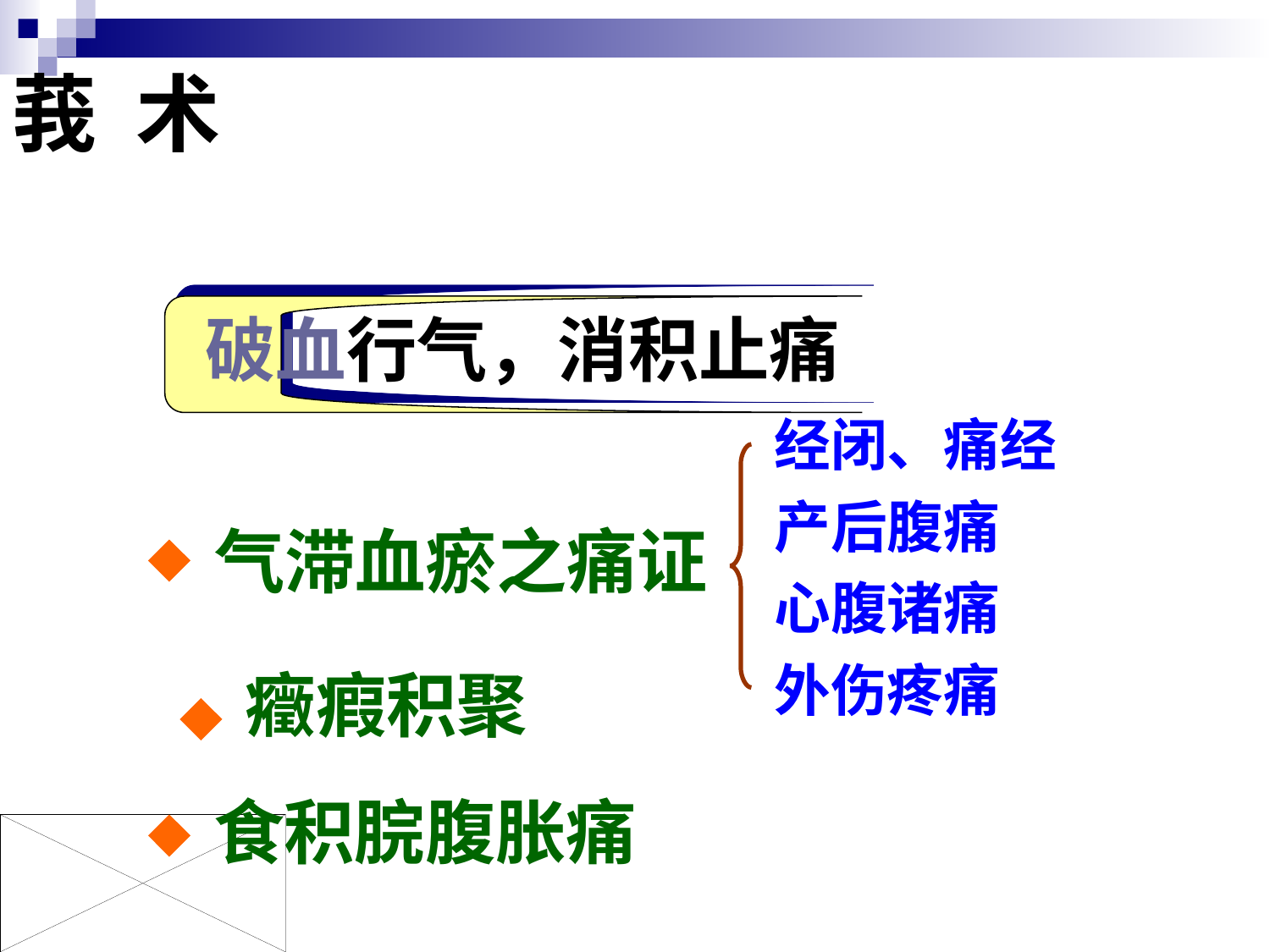

莪  术

破血行气，消积止痛
经闭、痛经
产后腹痛
心腹诸痛
外伤疼痛

气滞血瘀之痛证

癥瘕积聚

食积脘腹胀痛